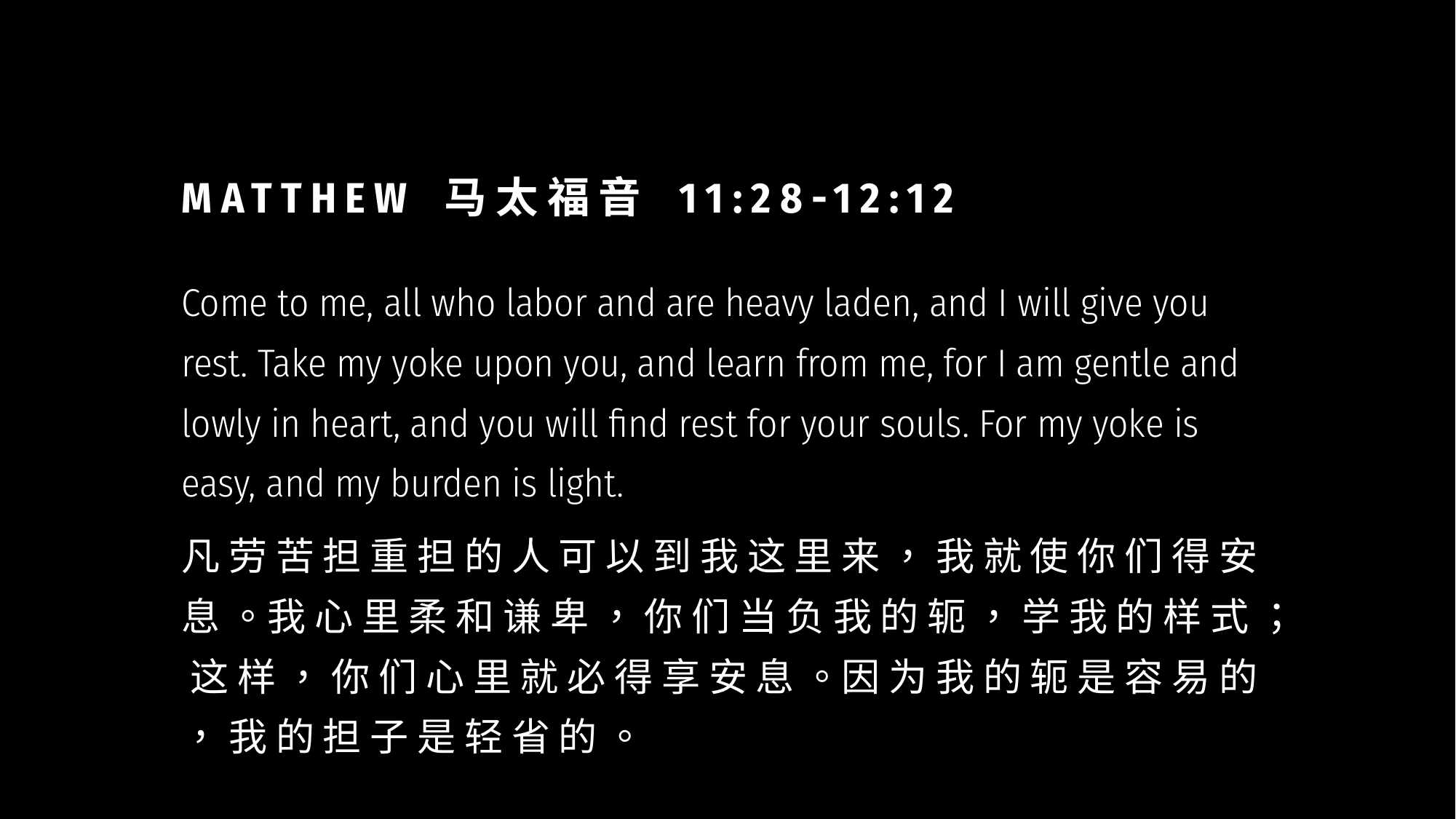

# Matthew 马太福音 11:28-12:12
Come to me, all who labor and are heavy laden, and I will give you rest. Take my yoke upon you, and learn from me, for I am gentle and lowly in heart, and you will find rest for your souls. For my yoke is easy, and my burden is light.
凡 劳 苦 担 重 担 的 人 可 以 到 我 这 里 来 ， 我 就 使 你 们 得 安 息 。我 心 里 柔 和 谦 卑 ， 你 们 当 负 我 的 轭 ， 学 我 的 样 式 ； 这 样 ， 你 们 心 里 就 必 得 享 安 息 。因 为 我 的 轭 是 容 易 的 ， 我 的 担 子 是 轻 省 的 。